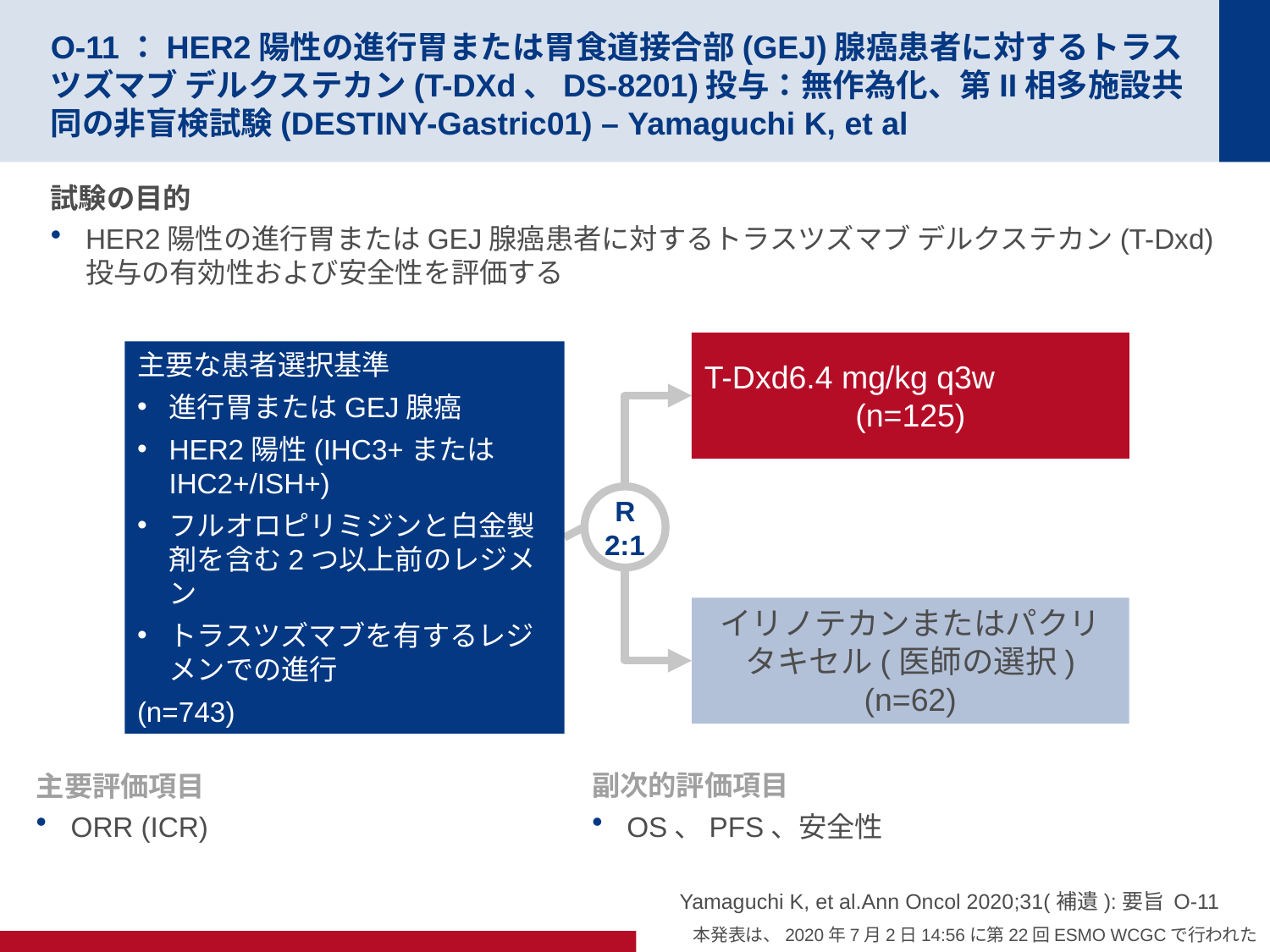

# O-11：HER2陽性の進行胃または胃食道接合部(GEJ)腺癌患者に対するトラスツズマブ デルクステカン(T-DXd、DS-8201)投与：無作為化、第II相多施設共同の非盲検試験(DESTINY-Gastric01) – Yamaguchi K, et al
試験の目的
HER2陽性の進行胃またはGEJ腺癌患者に対するトラスツズマブ デルクステカン(T-Dxd)投与の有効性および安全性を評価する

T-Dxd6.4 mg/kg q3w
(n=125)
主要な患者選択基準
進行胃またはGEJ腺癌
HER2陽性(IHC3+またはIHC2+/ISH+)
フルオロピリミジンと白金製剤を含む2つ以上前のレジメン
トラスツズマブを有するレジメンでの進行
(n=743)
R
2:1
イリノテカンまたはパクリタキセル(医師の選択)
(n=62)
主要評価項目
ORR (ICR)

副次的評価項目
OS、PFS、安全性
Yamaguchi K, et al.Ann Oncol 2020;31(補遺):要旨 O-11
本発表は、2020年7月2日14:56に第22回ESMO WCGCで行われた